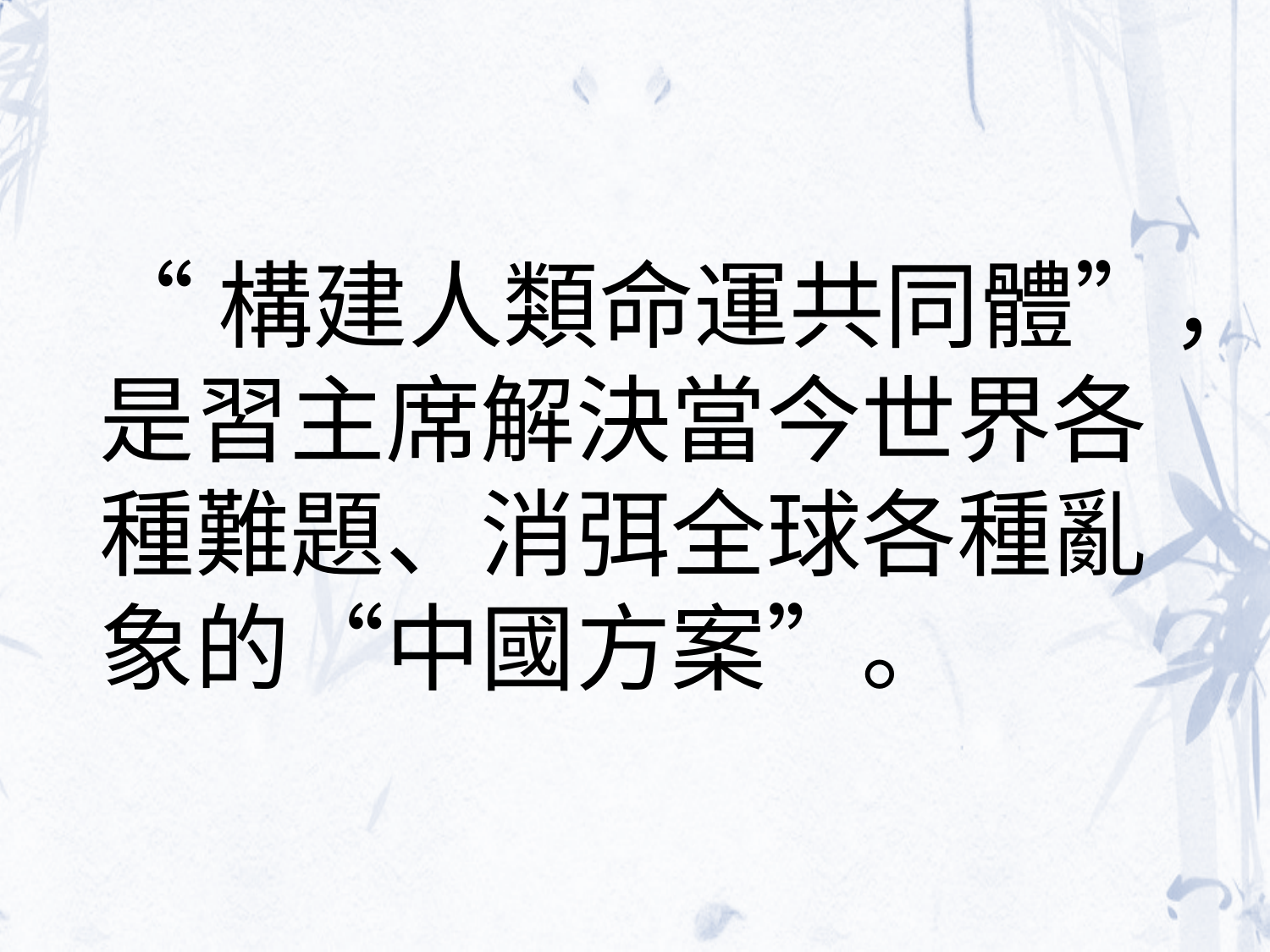

“構建人類命運共同體”，是習主席解決當今世界各種難題、消弭全球各種亂象的“中國方案”。